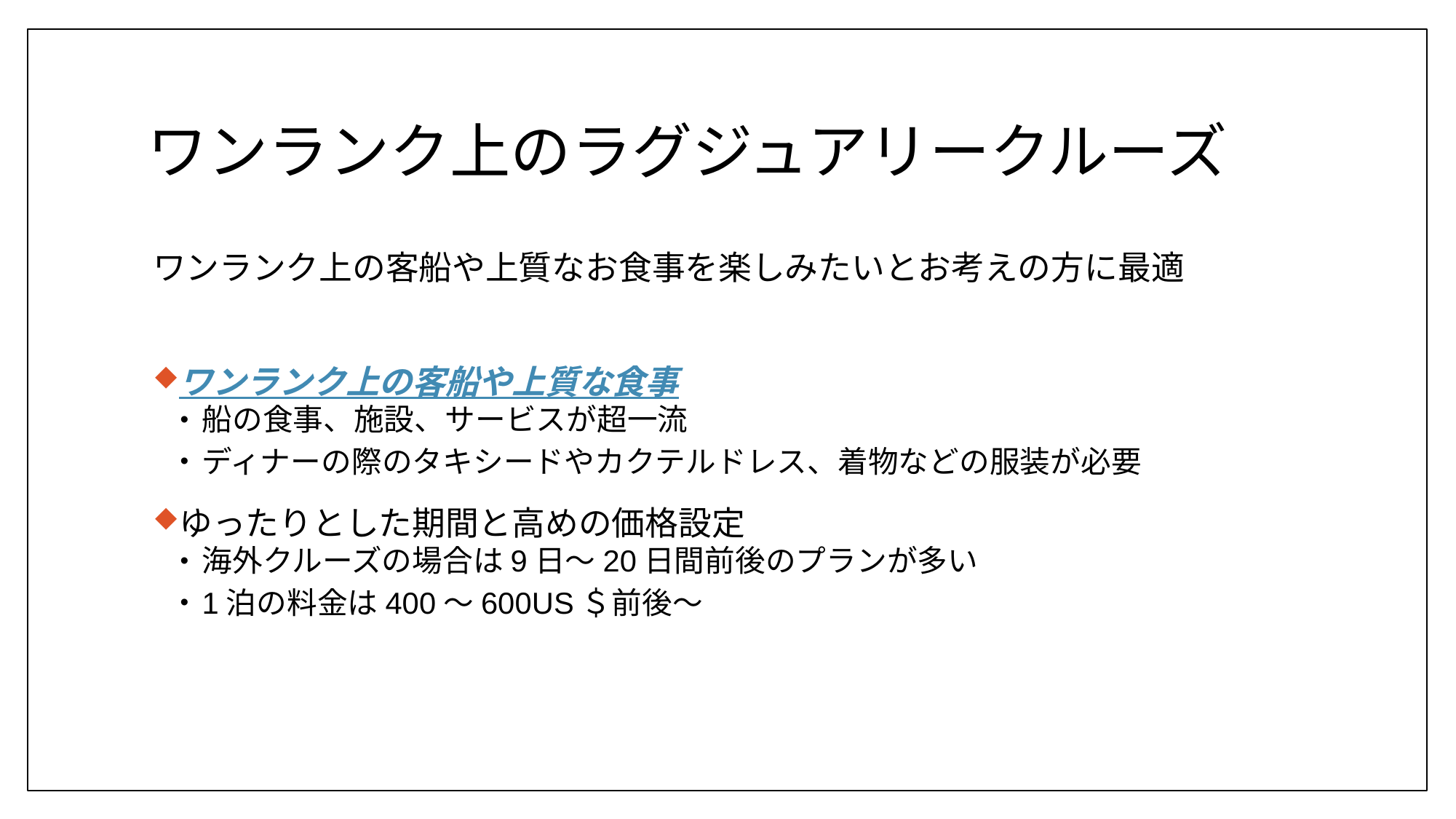

# ワンランク上のラグジュアリークルーズ
ワンランク上の客船や上質なお食事を楽しみたいとお考えの方に最適

ワンランク上の客船や上質な食事
船の食事、施設、サービスが超一流
ディナーの際のタキシードやカクテルドレス、着物などの服装が必要
ゆったりとした期間と高めの価格設定
海外クルーズの場合は9日～20日間前後のプランが多い
1泊の料金は400～600US＄前後～